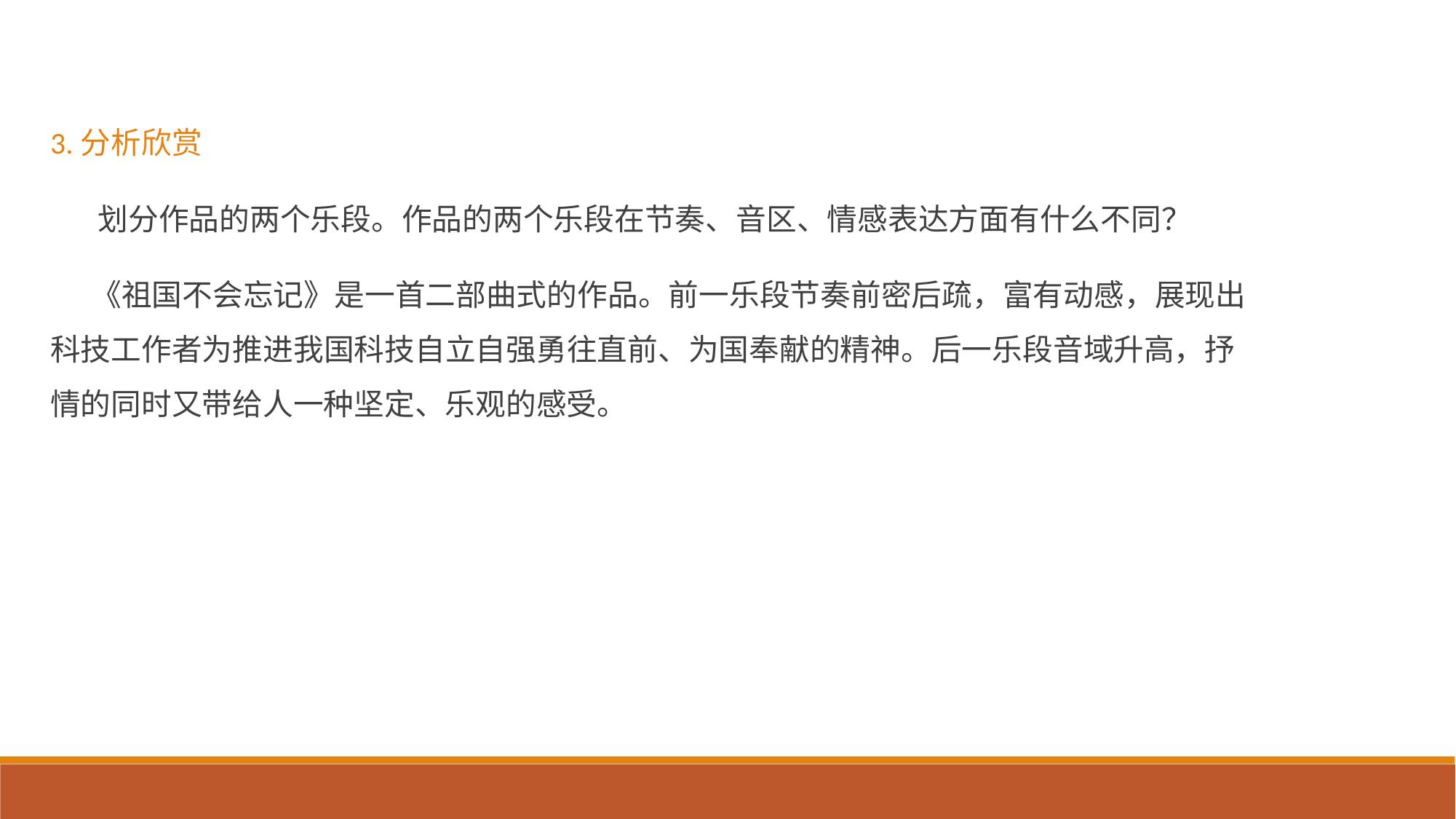

3.分析欣赏
      划分作品的两个乐段。作品的两个乐段在节奏、音区、情感表达方面有什么不同？
     《祖国不会忘记》是一首二部曲式的作品。前一乐段节奏前密后疏，富有动感，展现出科技工作者为推进我国科技自立自强勇往直前、为国奉献的精神。后一乐段音域升高，抒情的同时又带给人一种坚定、乐观的感受。